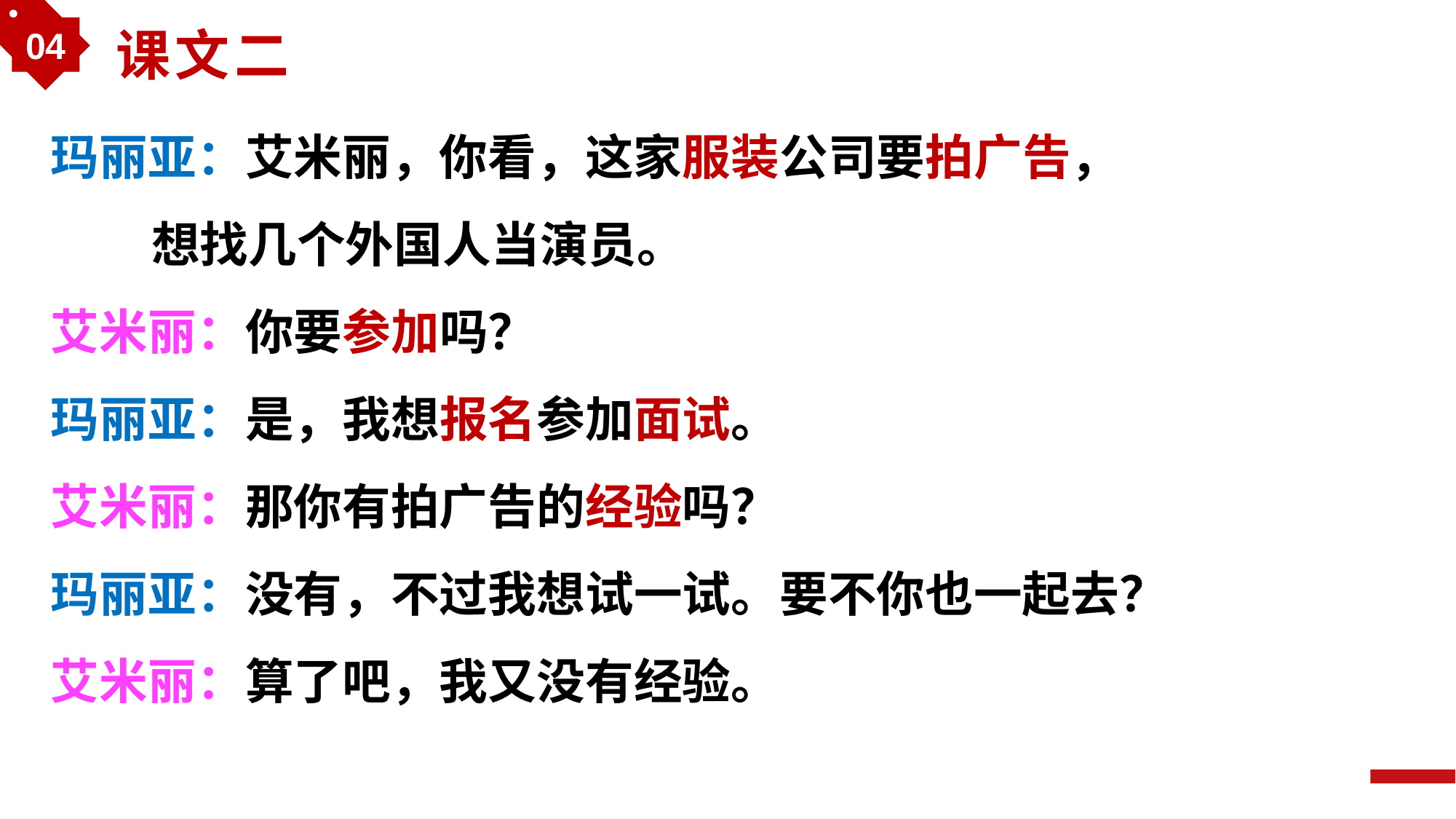

04
课文二
玛丽亚：艾米丽，你看，这家服装公司要拍广告，
        想找几个外国人当演员。
艾米丽：你要参加吗？
玛丽亚：是，我想报名参加面试。
艾米丽：那你有拍广告的经验吗？
玛丽亚：没有，不过我想试一试。要不你也一起去？
艾米丽：算了吧，我又没有经验。